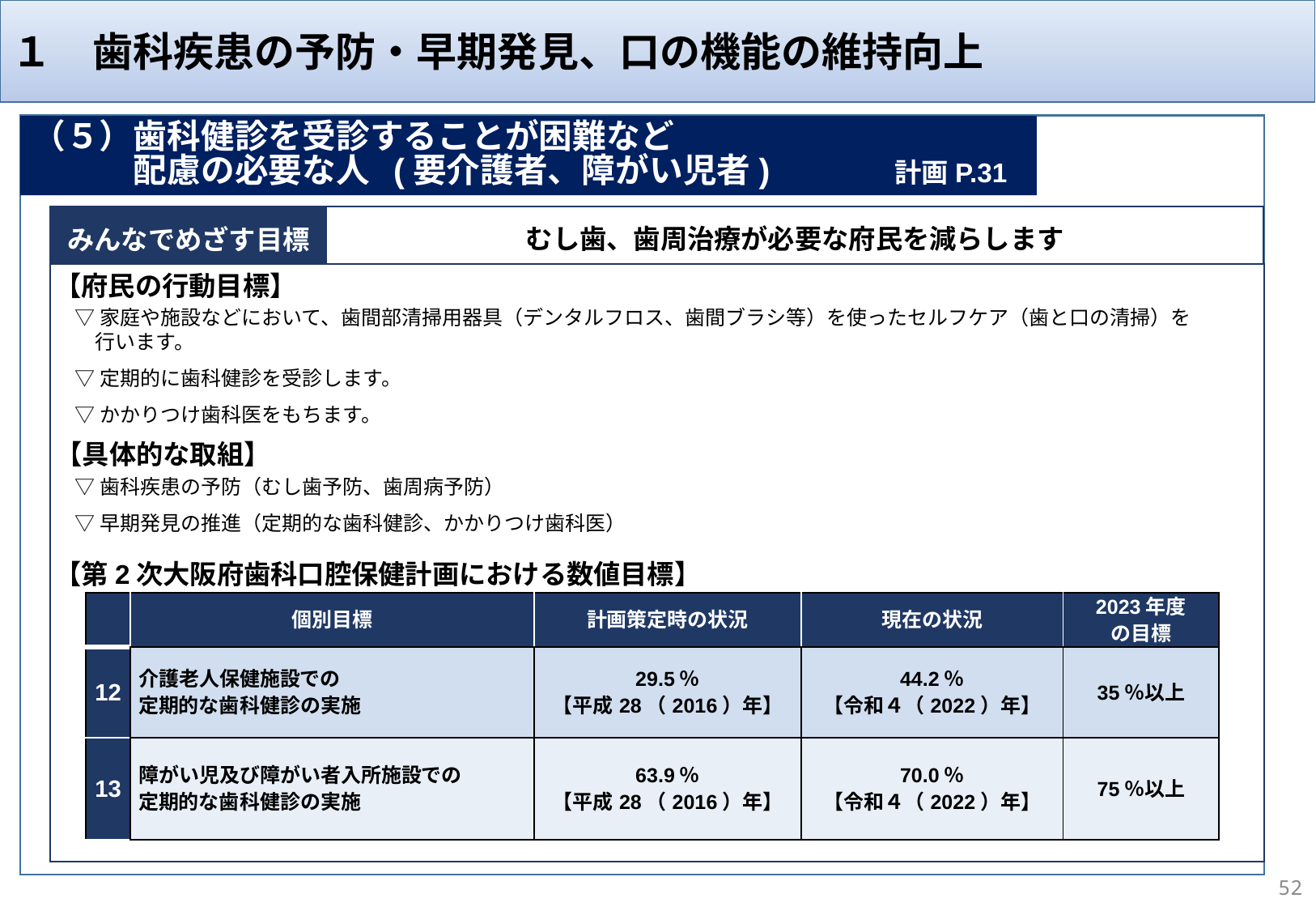

１　歯科疾患の予防・早期発見、口の機能の維持向上
計画Ｐ59
（５）歯科健診を受診することが困難など
　　　配慮の必要な人  (要介護者、障がい児者)　　　  計画P.31
むし歯、歯周治療が必要な府民を減らします
みんなでめざす目標
【府民の行動目標】

▽家庭や施設などにおいて、歯間部清掃用器具（デンタルフロス、歯間ブラシ等）を使ったセルフケア（歯と口の清掃）を
　行います。

▽定期的に歯科健診を受診します。

▽かかりつけ歯科医をもちます。
【具体的な取組】
▽歯科疾患の予防（むし歯予防、歯周病予防）

▽早期発見の推進（定期的な歯科健診、かかりつけ歯科医）
【第2次大阪府歯科口腔保健計画における数値目標】
|  | 個別目標 | 計画策定時の状況 | 現在の状況 | 2023年度 の目標 |
| --- | --- | --- | --- | --- |
| 12 | 介護老人保健施設での 定期的な歯科健診の実施 | 29.5％ 【平成28（2016）年】 | 44.2％ 【令和４（2022）年】 | 35％以上 |
| 13 | 障がい児及び障がい者入所施設での 定期的な歯科健診の実施 | 63.9％ 【平成28（2016）年】 | 70.0％ 【令和４（2022）年】 | 75％以上 |
52